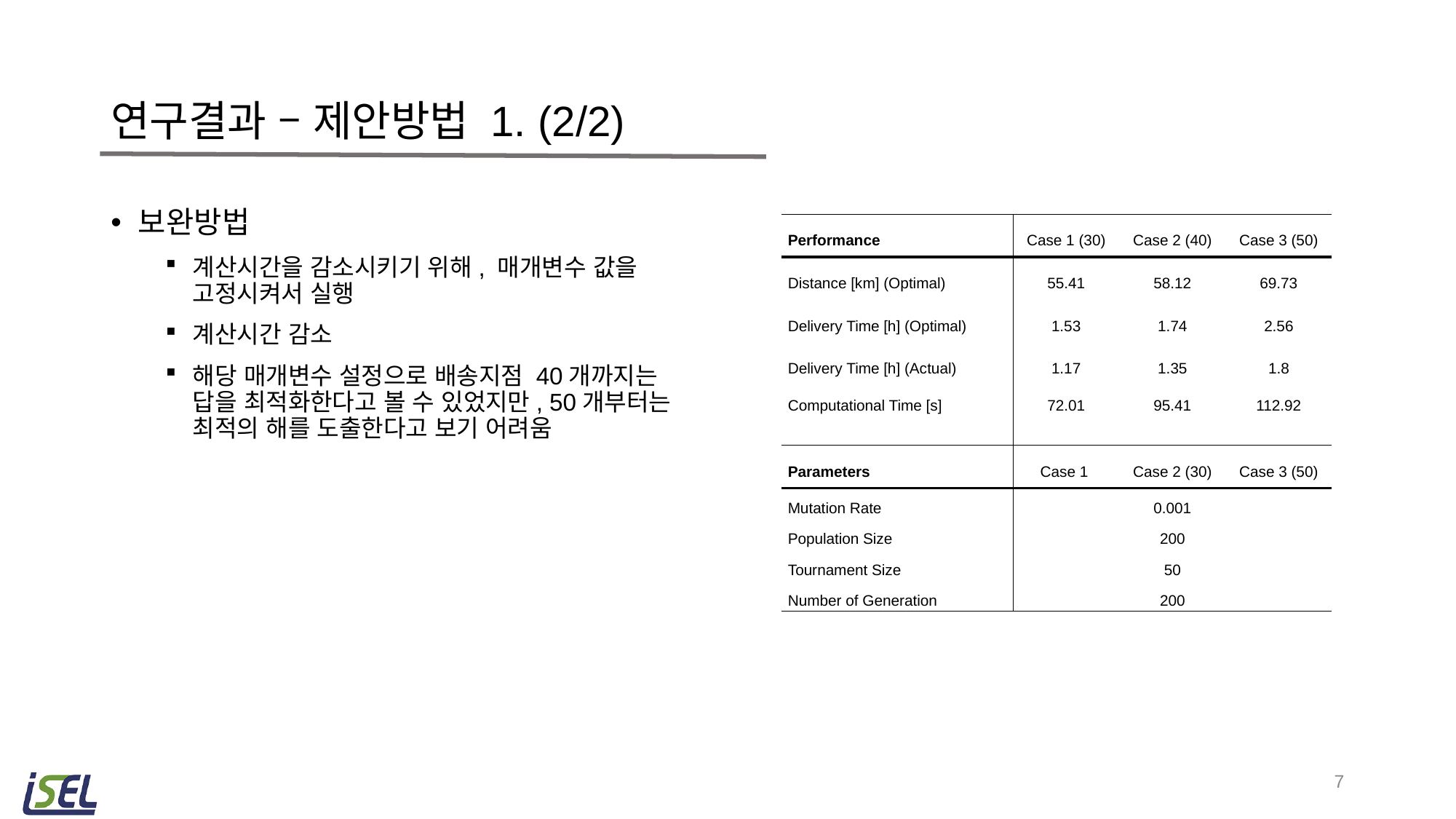

# 연구결과 – 제안방법 1. (2/2)
보완방법
계산시간을 감소시키기 위해, 매개변수 값을 고정시켜서 실행
계산시간 감소
해당 매개변수 설정으로 배송지점 40개까지는 답을 최적화한다고 볼 수 있었지만, 50개부터는 최적의 해를 도출한다고 보기 어려움

| Performance | Case 1 (30) | Case 2 (40) | Case 3 (50) |
| --- | --- | --- | --- |
| Distance [km] (Optimal) | 55.41 | 58.12 | 69.73 |
| Delivery Time [h] (Optimal) | 1.53 | 1.74 | 2.56 |
| Delivery Time [h] (Actual) | 1.17 | 1.35 | 1.8 |
| Computational Time [s] | 72.01 | 95.41 | 112.92 |
|  |  |  |  |
| Parameters | Case 1 | Case 2 (30) | Case 3 (50) |
| Mutation Rate | 0.001 |  |  |
| Population Size | 200 |  |  |
| Tournament Size | 50 |  |  |
| Number of Generation | 200 |  |  |
7